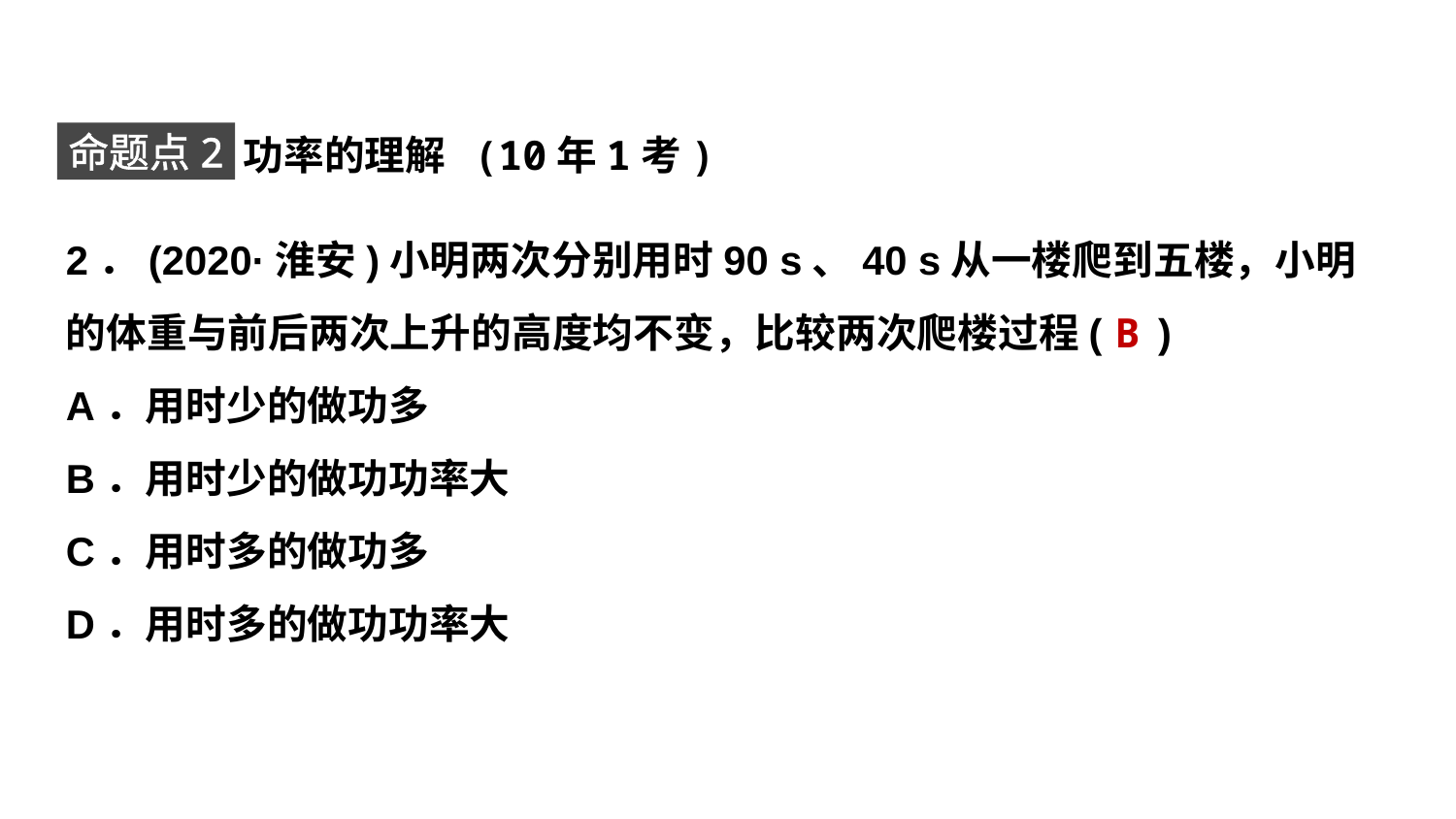

功、功率的理解  (10年1考)
命题点2
2．(2020·淮安)小明两次分别用时90 s、40 s从一楼爬到五楼，小明的体重与前后两次上升的高度均不变，比较两次爬楼过程(     )
A．用时少的做功多
B．用时少的做功功率大
C．用时多的做功多
D．用时多的做功功率大
B